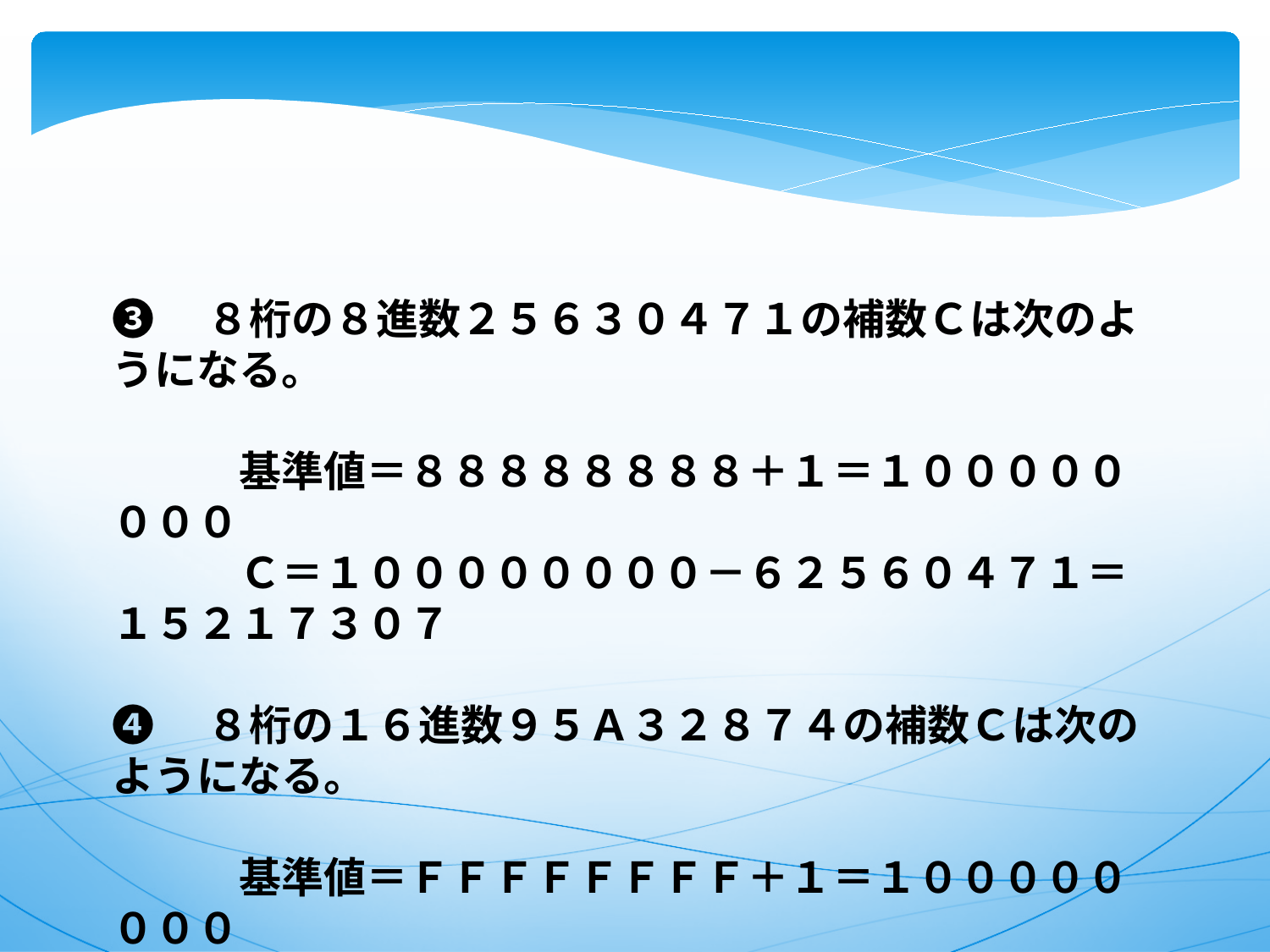

❸　８桁の８進数２５６３０４７１の補数Ｃは次のようになる。

　　　基準値＝８８８８８８８８＋１＝１００００００００
　　　Ｃ＝１００００００００－６２５６０４７１＝１５２１７３０７

❹　８桁の１６進数９５Ａ３２８７４の補数Ｃは次のようになる。

　　　基準値＝ＦＦＦＦＦＦＦＦ＋１＝１００００００００
　　　Ｃ＝１００００００００－９５Ａ３２８７４＝６Ａ５ＣＤ７８Ｃ